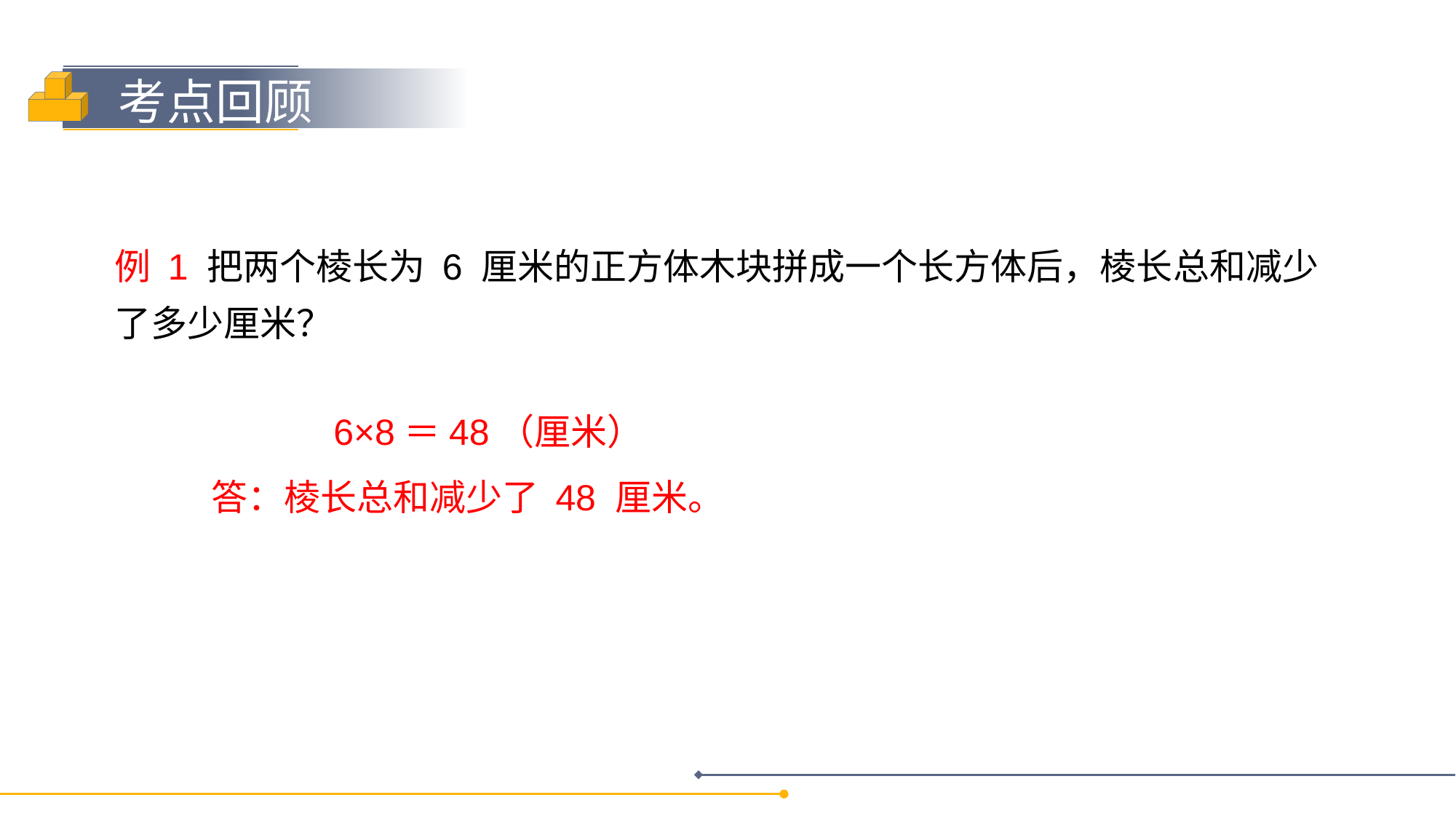

例 1 把两个棱长为 6 厘米的正方体木块拼成一个长方体后，棱长总和减少了多少厘米？
            6×8＝48（厘米）
答：棱长总和减少了 48 厘米。